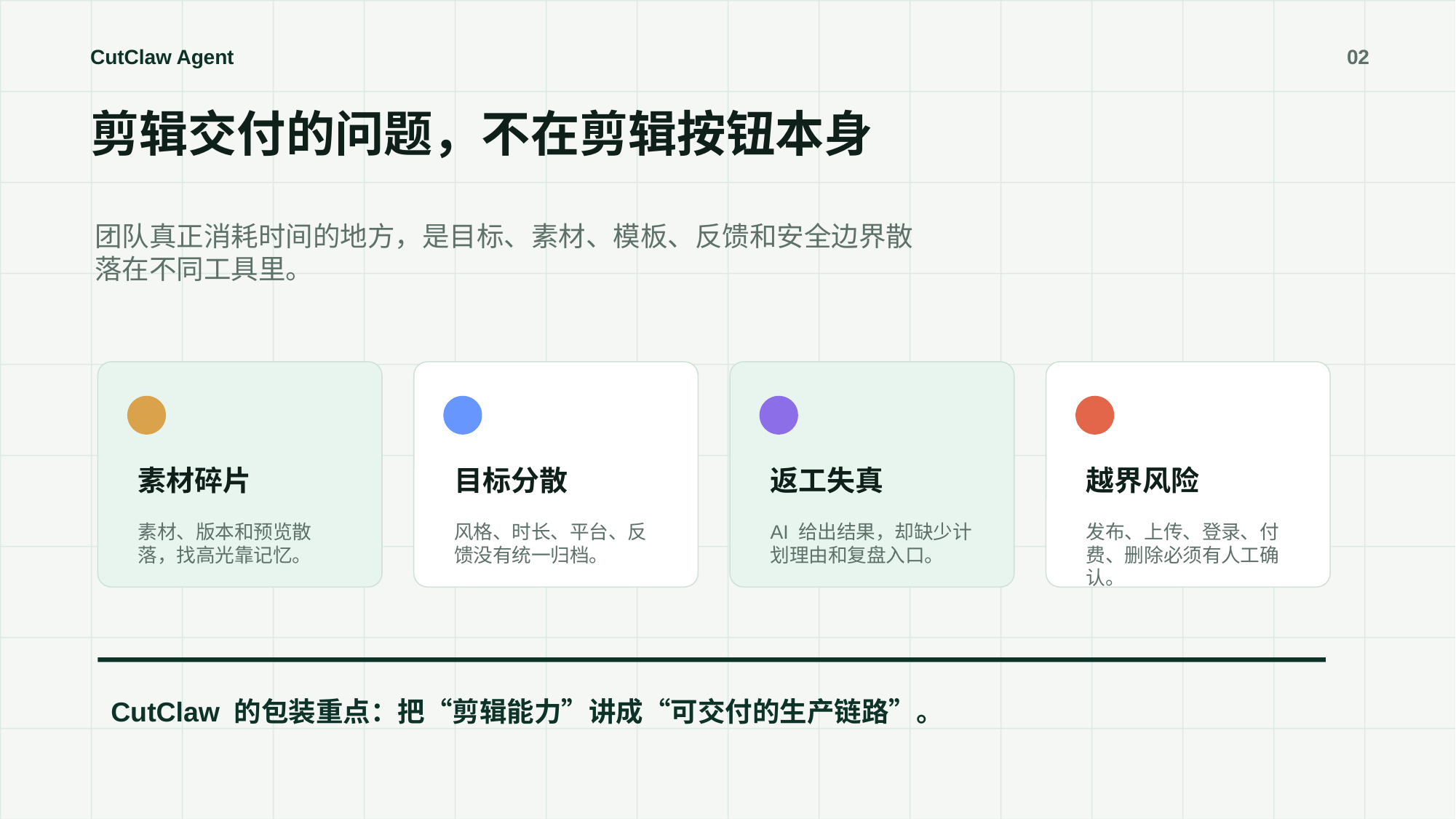

CutClaw Agent
02

剪辑交付的问题，不在剪辑按钮本身

团队真正消耗时间的地方，是目标、素材、模板、反馈和安全边界散落在不同工具里。

素材碎片
目标分散
返工失真
越界风险
素材、版本和预览散落，找高光靠记忆。
风格、时长、平台、反馈没有统一归档。
AI 给出结果，却缺少计划理由和复盘入口。
发布、上传、登录、付费、删除必须有人工确认。

CutClaw 的包装重点：把“剪辑能力”讲成“可交付的生产链路”。